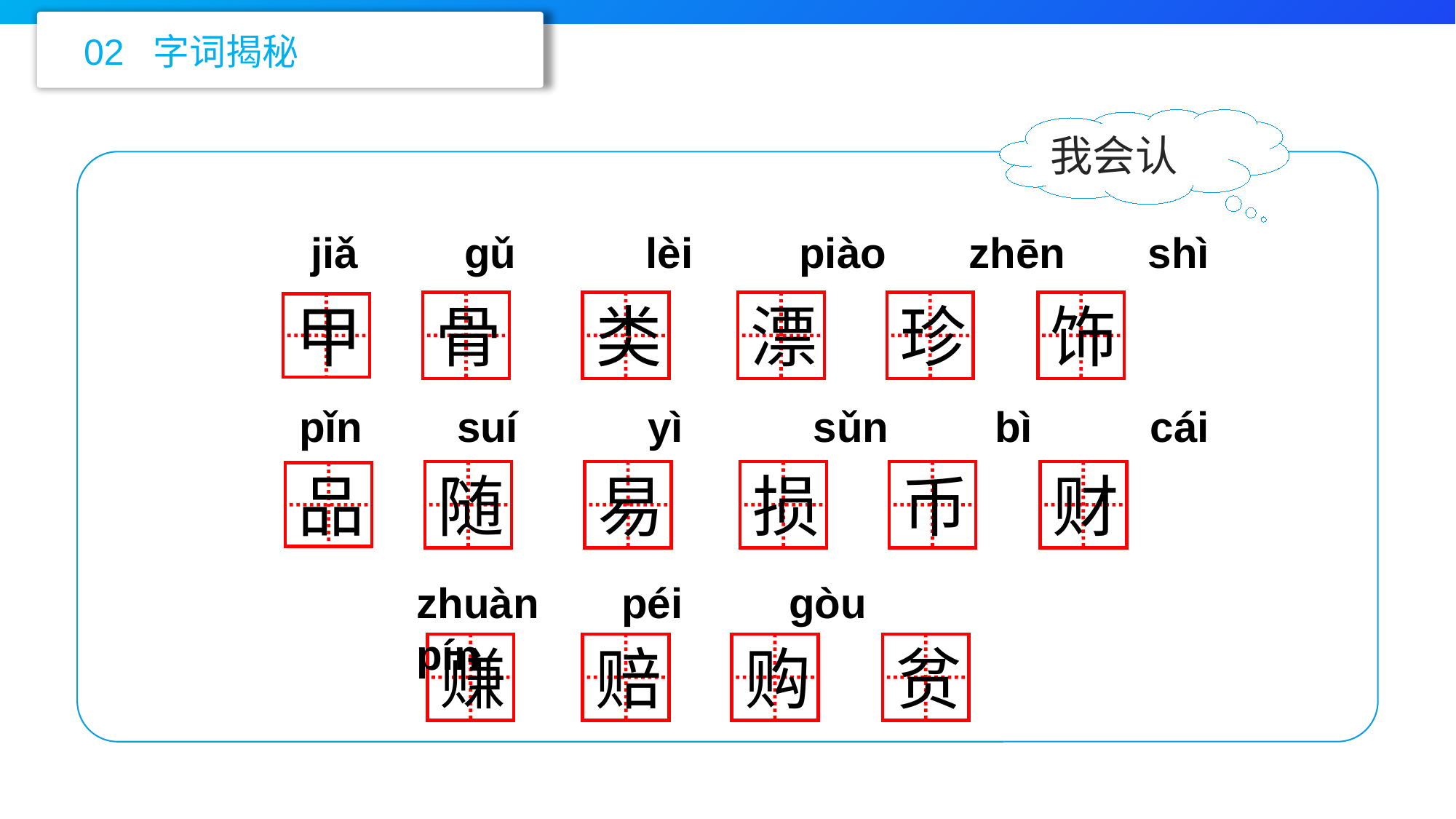

02  字词揭秘
我会认
  jiǎ         gǔ           lèi         piào       zhēn       shì
甲
骨
类
漂
珍
饰

 pǐn        suí           yì           sǔn         bì          cái
品
随
易
损
币
财

zhuàn       péi         gòu        pín
赚
赔
购
贫